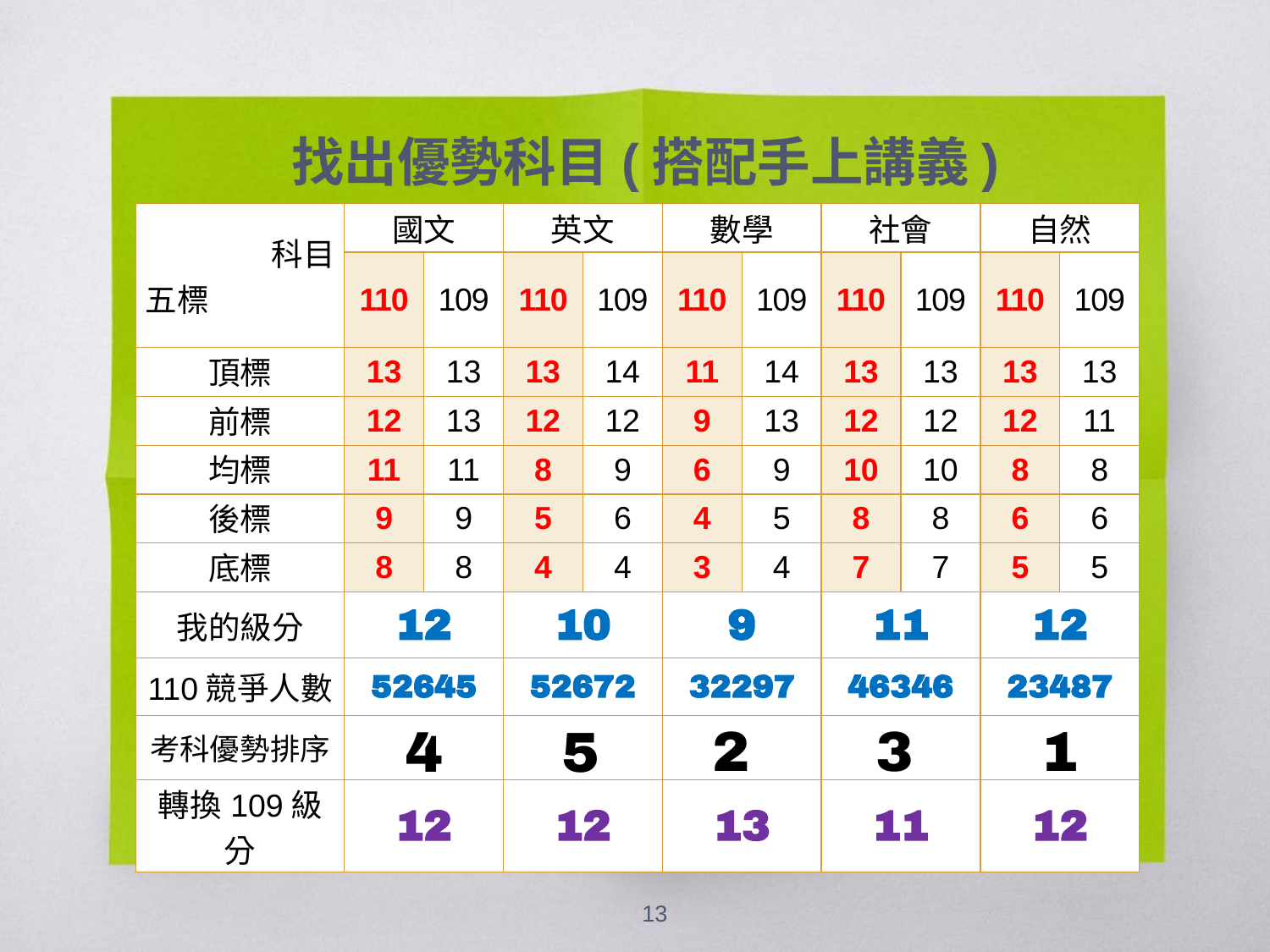

找出優勢科目(搭配手上講義)
| 科目 五標 | 國文 |  | 英文 |  | 數學 |  | 社會 |  | 自然 |  |
| --- | --- | --- | --- | --- | --- | --- | --- | --- | --- | --- |
|  | 110 | 109 | 110 | 109 | 110 | 109 | 110 | 109 | 110 | 109 |
| 頂標 | 13 | 13 | 13 | 14 | 11 | 14 | 13 | 13 | 13 | 13 |
| 前標 | 12 | 13 | 12 | 12 | 9 | 13 | 12 | 12 | 12 | 11 |
| 均標 | 11 | 11 | 8 | 9 | 6 | 9 | 10 | 10 | 8 | 8 |
| 後標 | 9 | 9 | 5 | 6 | 4 | 5 | 8 | 8 | 6 | 6 |
| 底標 | 8 | 8 | 4 | 4 | 3 | 4 | 7 | 7 | 5 | 5 |
| 我的級分 | 12 |  | 10 |  | 9 |  | 11 |  | 12 |  |
| 110競爭人數 | 52645 |  | 52672 |  | 32297 |  | 46346 |  | 23487 |  |
| 考科優勢排序 |  |  |  |  |  |  |  |  |  |  |
| 轉換109級分 | 12 |  | 12 |  | 13 |  | 11 |  | 12 |  |
2
1
3
4
5
13